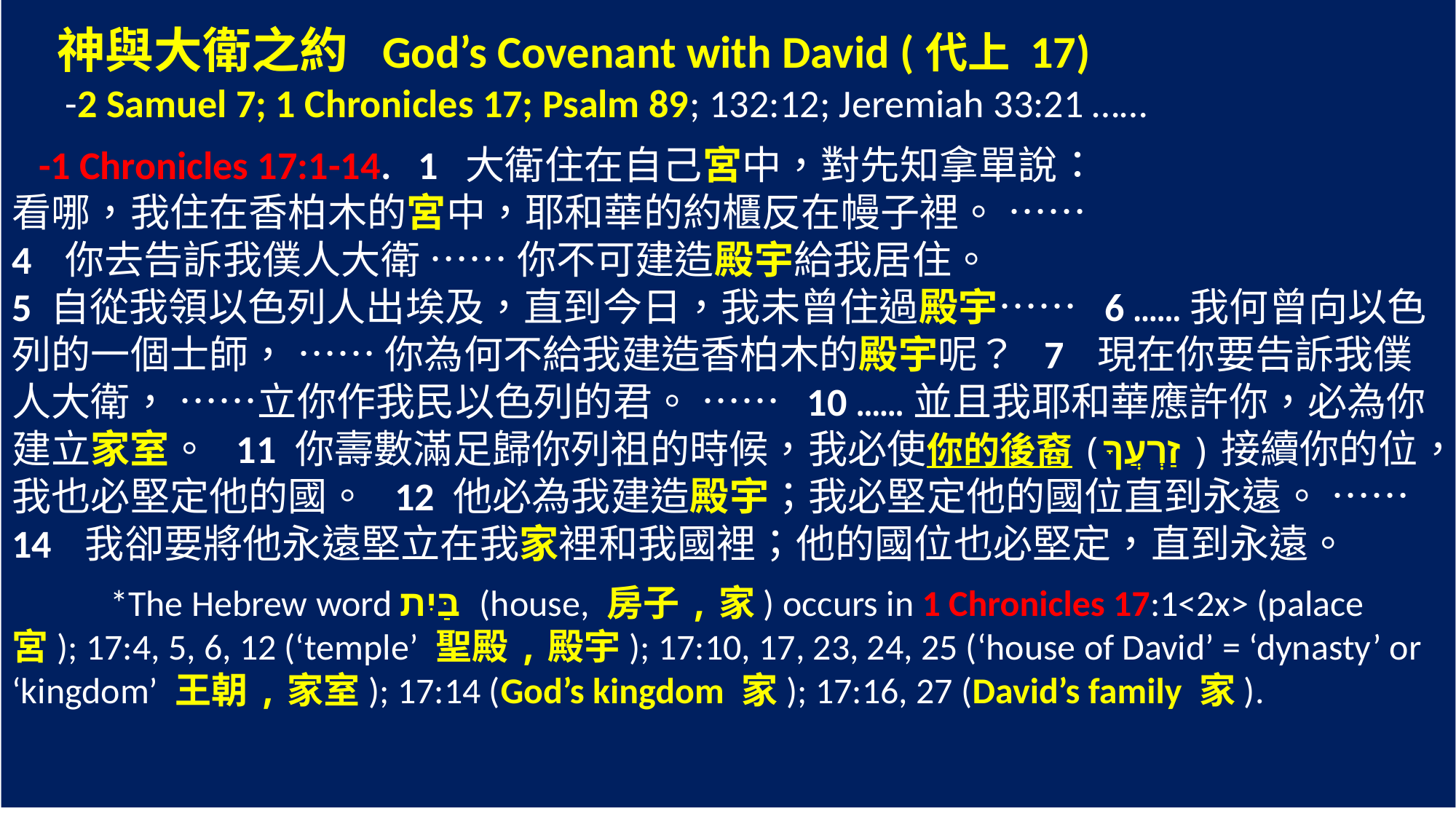

神與大衛之約  God’s Covenant with David (代上 17)
      -2 Samuel 7; 1 Chronicles 17; Psalm 89; 132:12; Jeremiah 33:21 ……

   -1 Chronicles 17:1-14.   1  大衛住在自己宮中，對先知拿單說：
看哪，我住在香柏木的宮中，耶和華的約櫃反在幔子裡。 ……
4 你去告訴我僕人大衛 …… 你不可建造殿宇給我居住。
5 自從我領以色列人出埃及，直到今日，我未曾住過殿宇……  6 ……我何曾向以色列的一個士師， …… 你為何不給我建造香柏木的殿宇呢？  7 現在你要告訴我僕人大衛， ……立你作我民以色列的君。 ……  10 ……並且我耶和華應許你，必為你建立家室。  11 你壽數滿足歸你列祖的時候，我必使你的後裔(‎זַרְעֲךָ )接續你的位，我也必堅定他的國。  12 他必為我建造殿宇；我必堅定他的國位直到永遠。 …… 14 我卻要將他永遠堅立在我家裡和我國裡；他的國位也必堅定，直到永遠。

            *The Hebrew word בַּיִת  (house, 房子,家) occurs in 1 Chronicles 17:1<2x> (palace 宮); 17:4, 5, 6, 12 (‘temple’ 聖殿,殿宇); 17:10, 17, 23, 24, 25 (‘house of David’ = ‘dynasty’ or ‘kingdom’ 王朝,家室); 17:14 (God’s kingdom 家); 17:16, 27 (David’s family 家).